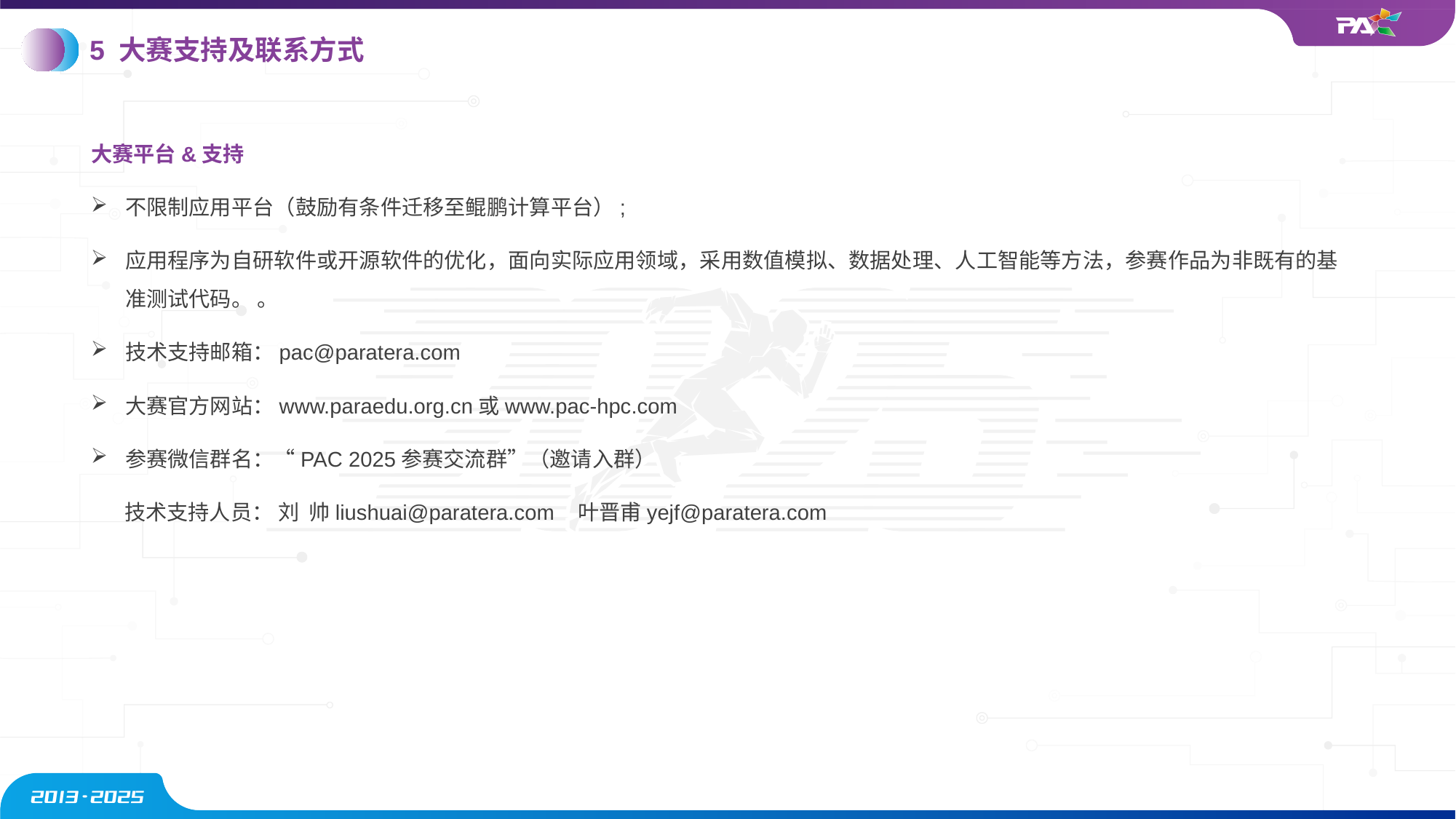

5 大赛支持及联系方式

大赛平台&支持
不限制应用平台（鼓励有条件迁移至鲲鹏计算平台）;
应用程序为自研软件或开源软件的优化，面向实际应用领域，采用数值模拟、数据处理、人工智能等方法，参赛作品为非既有的基准测试代码。 。
技术支持邮箱：pac@paratera.com
大赛官方网站：www.paraedu.org.cn或www.pac-hpc.com
参赛微信群名：“PAC 2025参赛交流群”（邀请入群）
      技术支持人员： 刘  帅liushuai@paratera.com   叶晋甫yejf@paratera.com